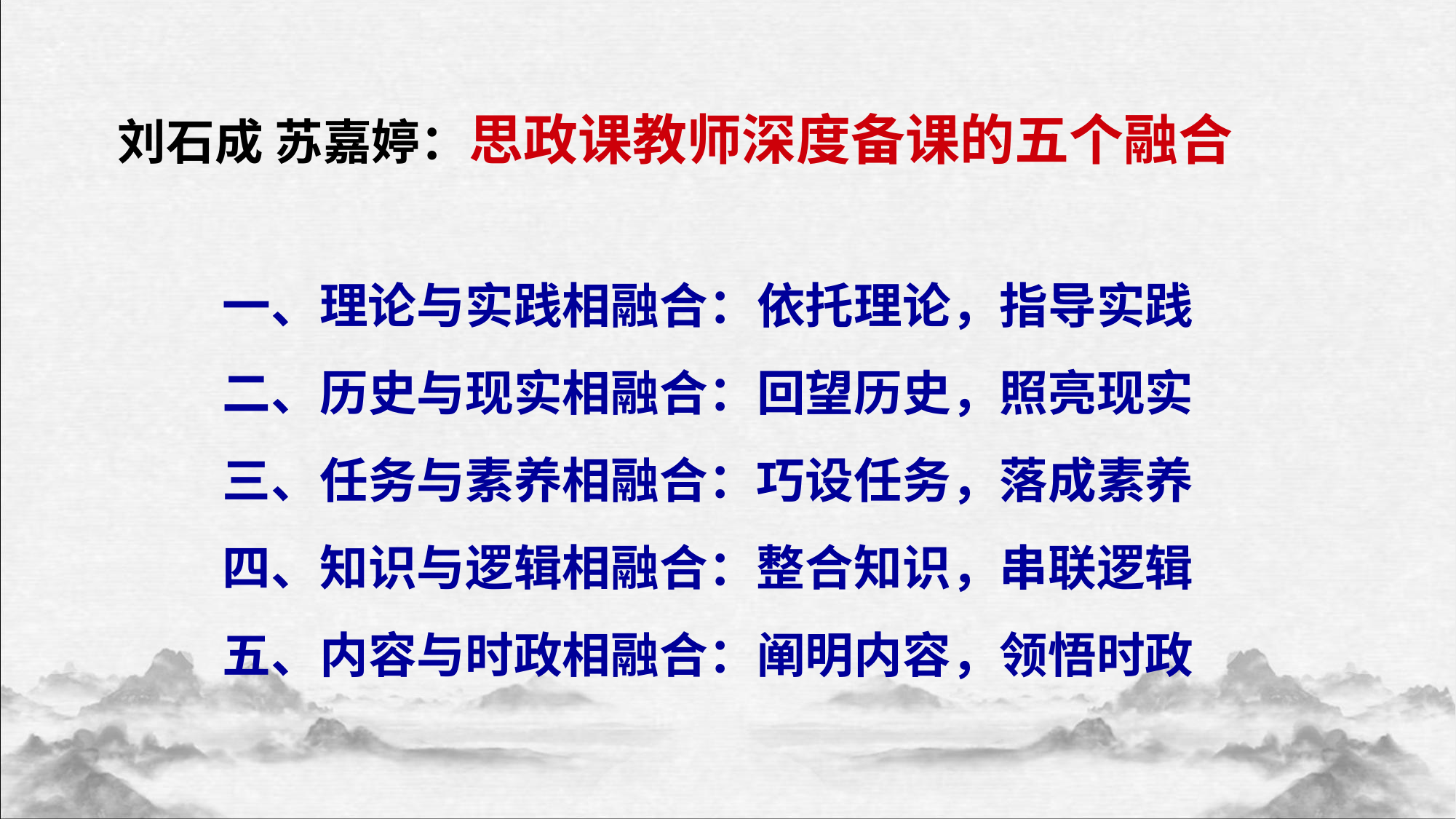

刘石成 苏嘉婷：思政课教师深度备课的五个融合
一、理论与实践相融合：依托理论，指导实践
二、历史与现实相融合：回望历史，照亮现实
三、任务与素养相融合：巧设任务，落成素养
四、知识与逻辑相融合：整合知识，串联逻辑
五、内容与时政相融合：阐明内容，领悟时政